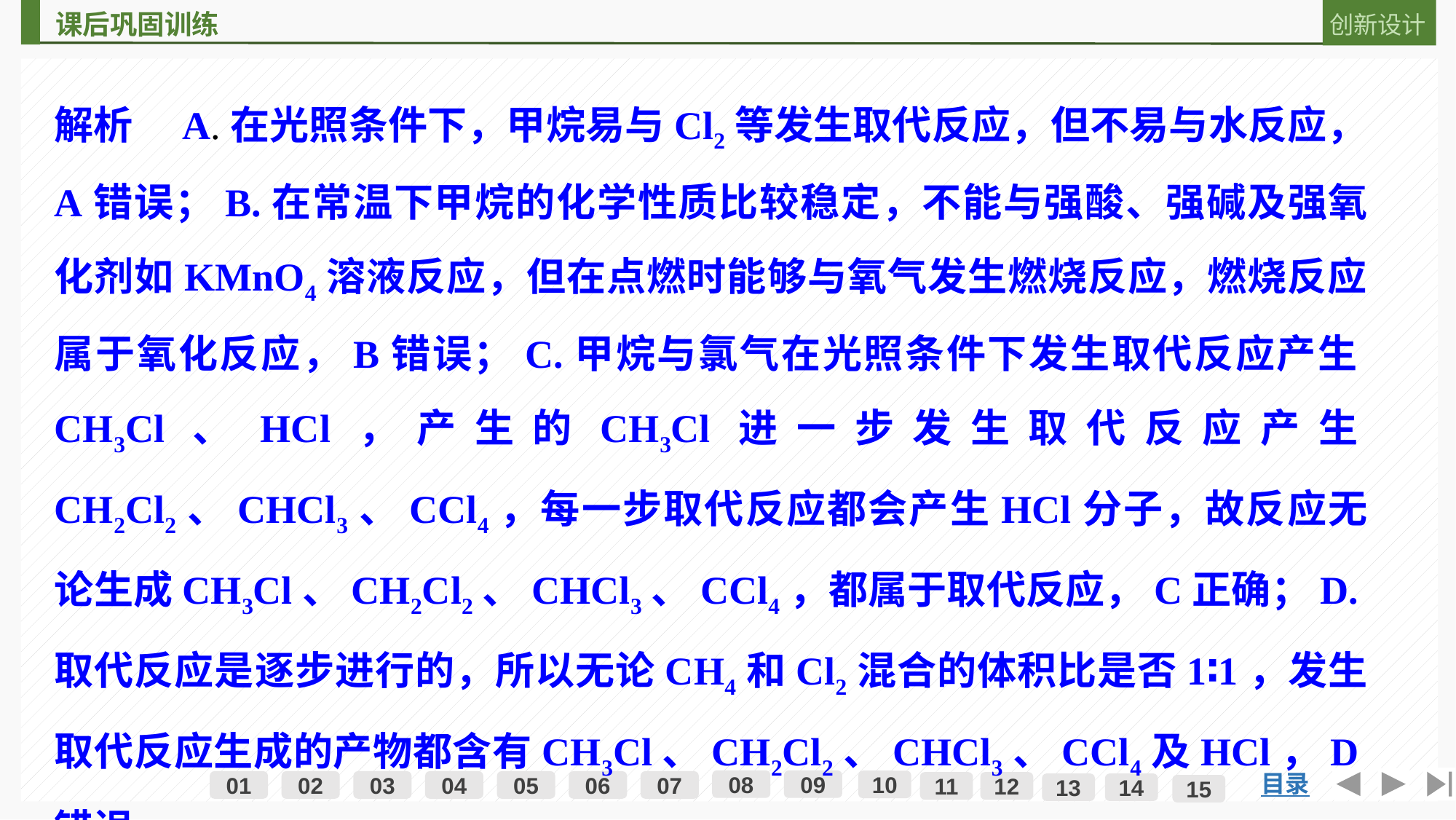

解析　A.在光照条件下，甲烷易与Cl2等发生取代反应，但不易与水反应，A错误；B.在常温下甲烷的化学性质比较稳定，不能与强酸、强碱及强氧化剂如KMnO4溶液反应，但在点燃时能够与氧气发生燃烧反应，燃烧反应属于氧化反应，B错误；C.甲烷与氯气在光照条件下发生取代反应产生CH3Cl、HCl，产生的CH3Cl进一步发生取代反应产生CH2Cl2、CHCl3、CCl4，每一步取代反应都会产生HCl分子，故反应无论生成CH3Cl、CH2Cl2、CHCl3、CCl4，都属于取代反应，C正确；D.取代反应是逐步进行的，所以无论CH4和Cl2混合的体积比是否1∶1，发生取代反应生成的产物都含有CH3Cl、CH2Cl2、CHCl3、CCl4及HCl，D错误。